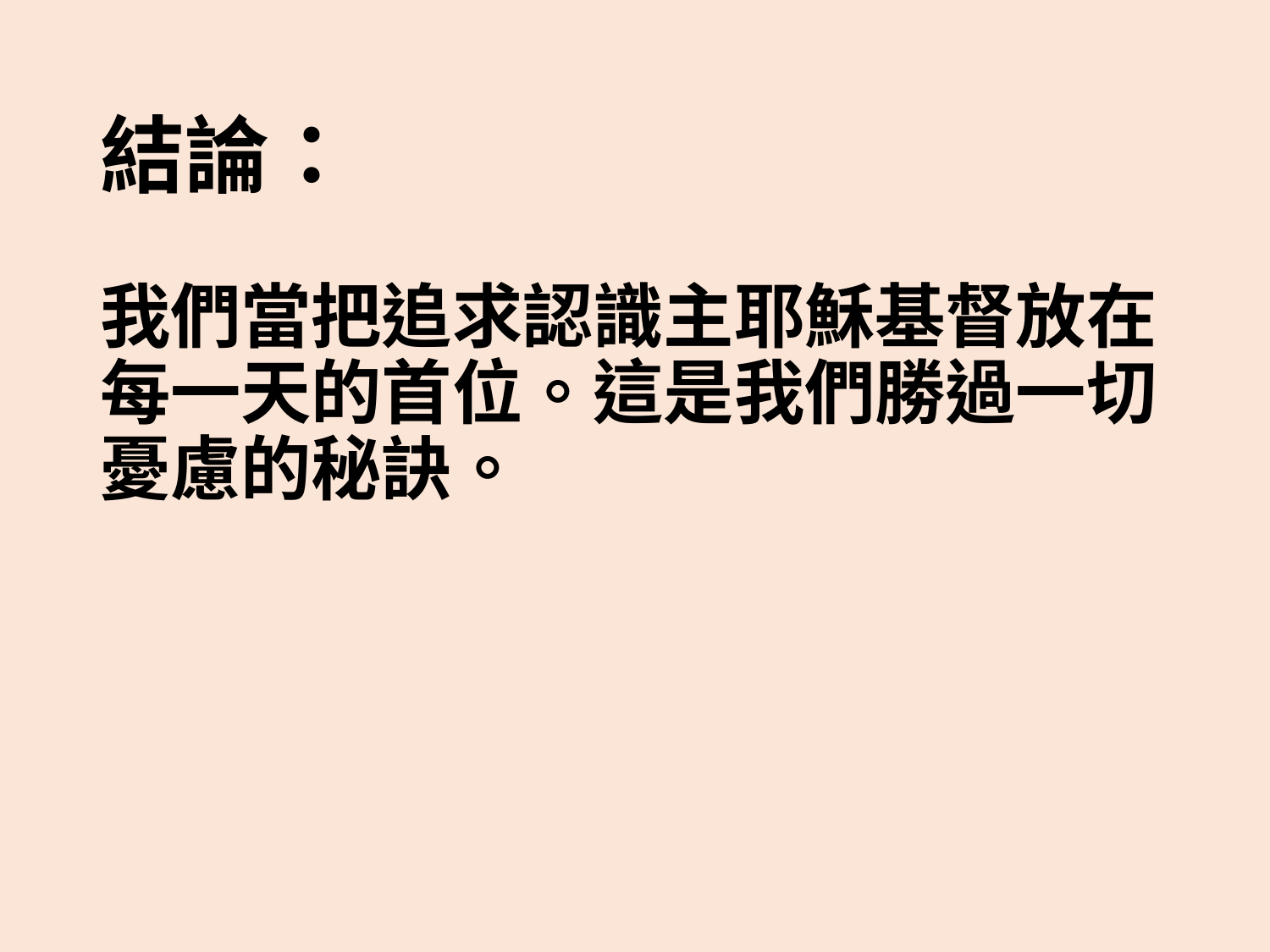

# 結論：
我們當把追求認識主耶穌基督放在每一天的首位。這是我們勝過一切憂慮的秘訣。